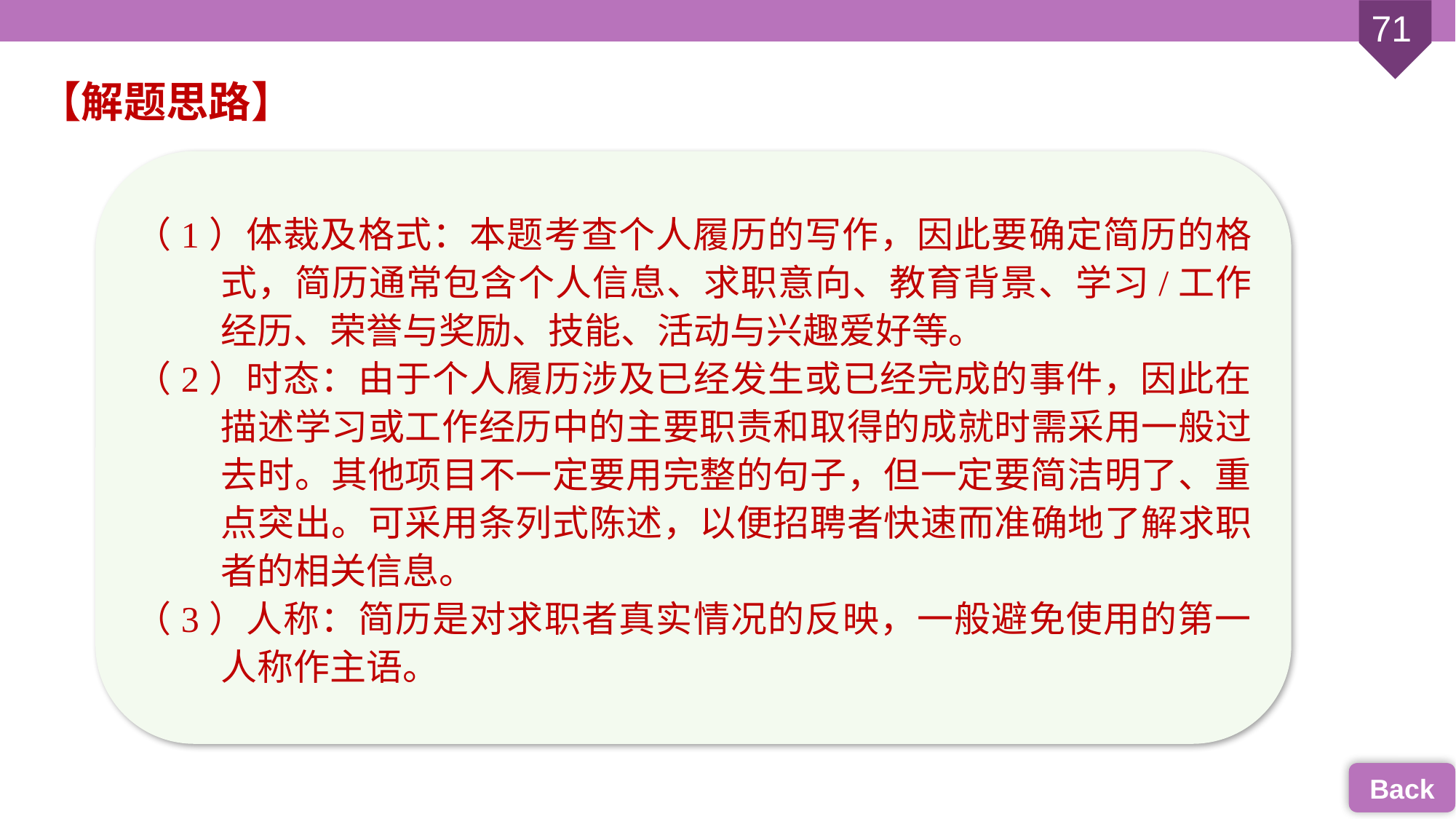

【解题思路】
（1）体裁及格式：本题考查个人履历的写作，因此要确定简历的格式，简历通常包含个人信息、求职意向、教育背景、学习/工作经历、荣誉与奖励、技能、活动与兴趣爱好等。
（2）时态：由于个人履历涉及已经发生或已经完成的事件，因此在描述学习或工作经历中的主要职责和取得的成就时需采用一般过去时。其他项目不一定要用完整的句子，但一定要简洁明了、重点突出。可采用条列式陈述，以便招聘者快速而准确地了解求职者的相关信息。
（3）人称：简历是对求职者真实情况的反映，一般避免使用的第一人称作主语。
Back